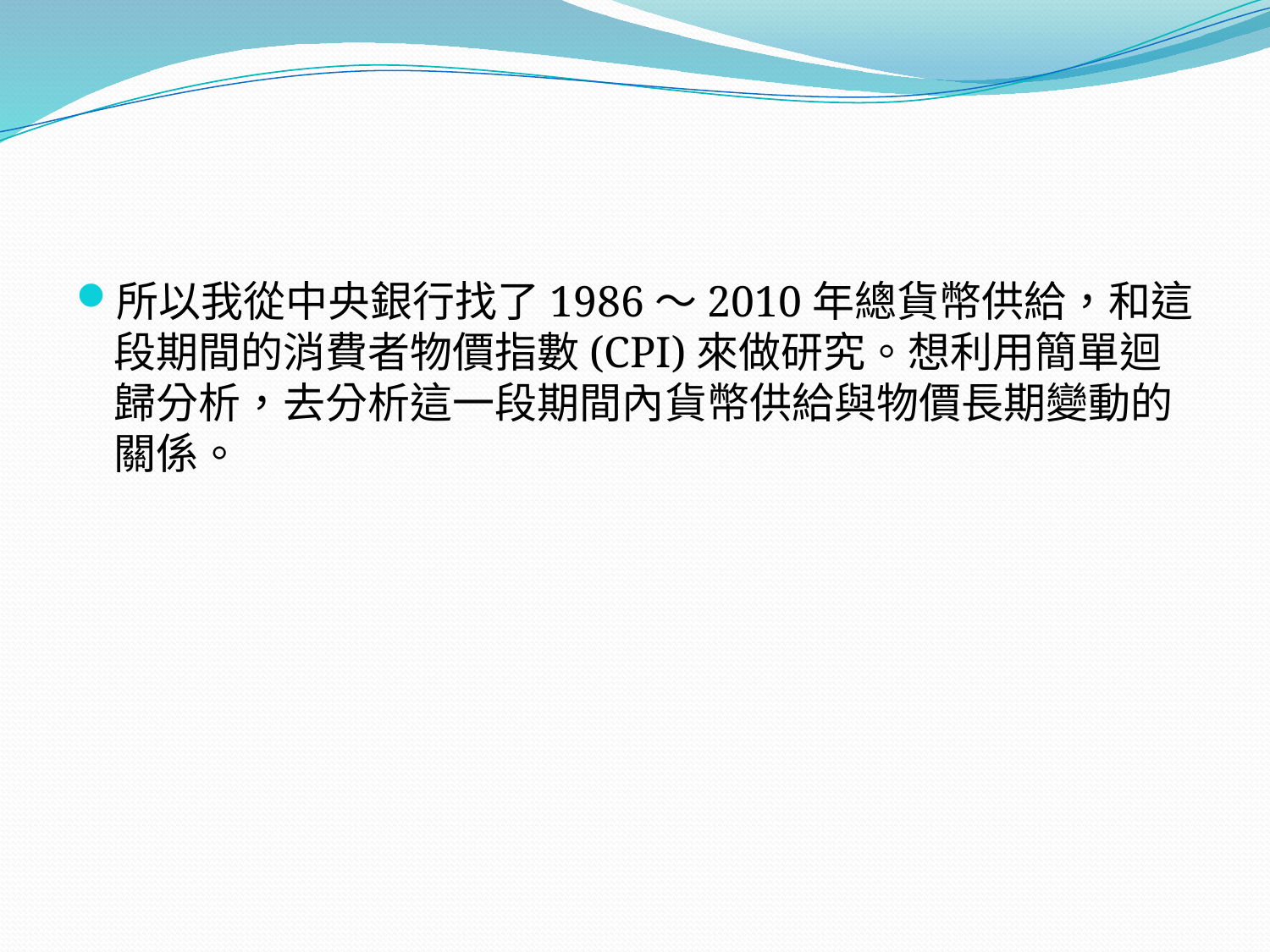

#
所以我從中央銀行找了1986～2010年總貨幣供給，和這段期間的消費者物價指數(CPI)來做研究。想利用簡單迴歸分析，去分析這一段期間內貨幣供給與物價長期變動的關係。